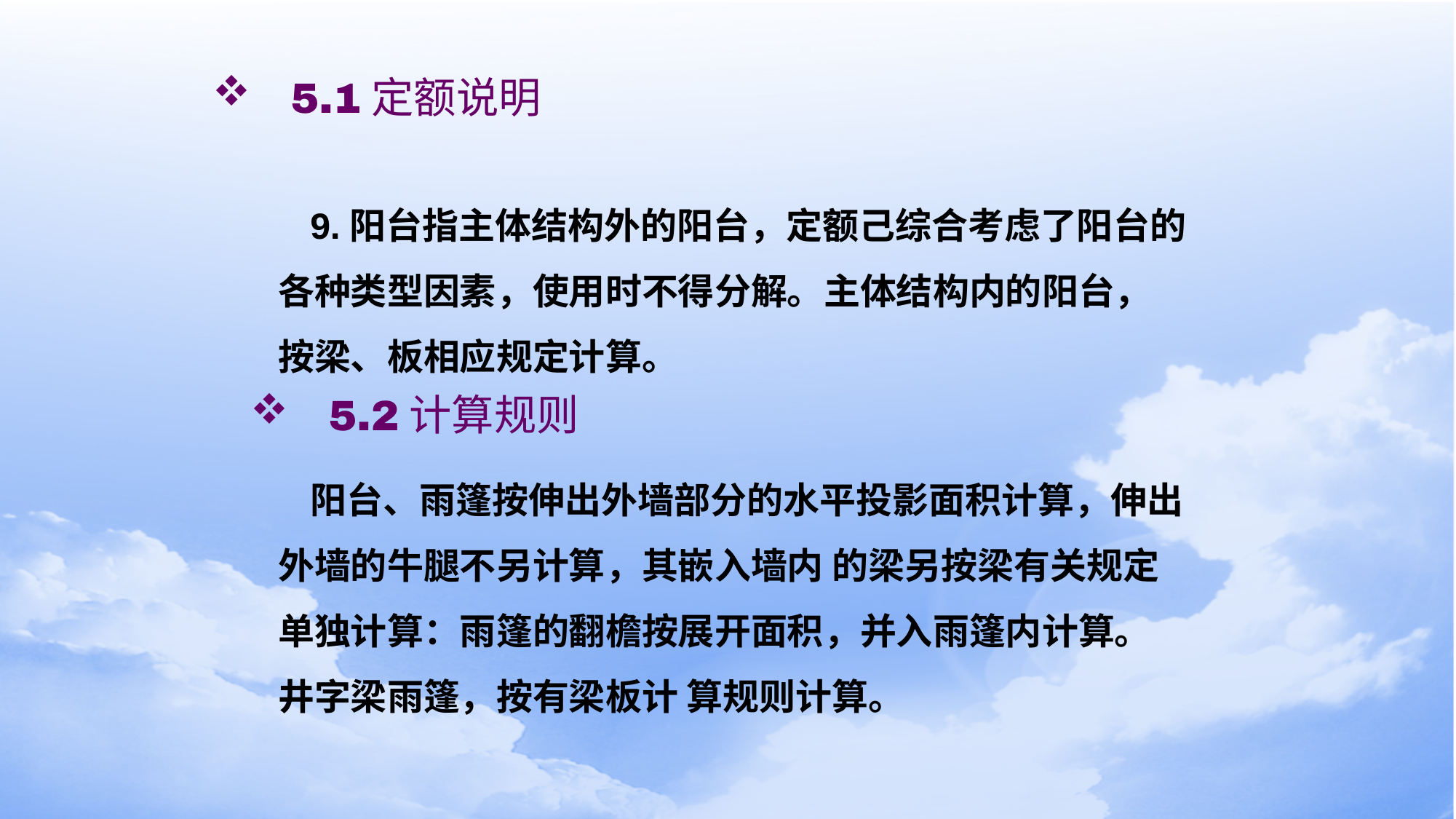

5.1定额说明
9.阳台指主体结构外的阳台，定额己综合考虑了阳台的各种类型因素，使用时不得分解。主体结构内的阳台，按梁、板相应规定计算。
 5.2计算规则
阳台、雨篷按伸出外墙部分的水平投影面积计算，伸出外墙的牛腿不另计算，其嵌入墙内 的梁另按梁有关规定单独计算：雨篷的翻檐按展开面积，并入雨篷内计算。井字梁雨篷，按有梁板计 算规则计算。